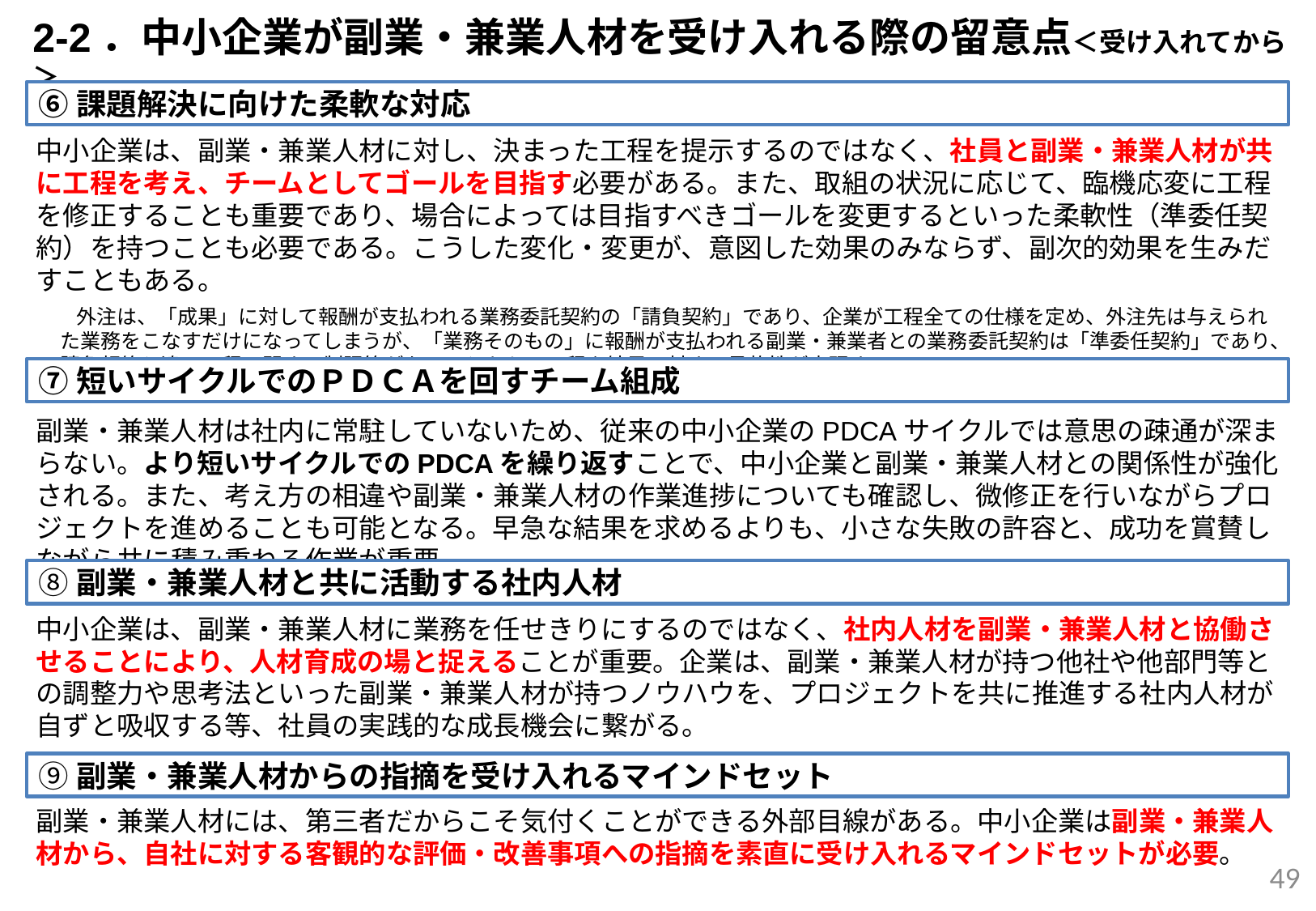

2-2．中小企業が副業・兼業人材を受け入れる際の留意点＜受け入れてから＞
⑥課題解決に向けた柔軟な対応
中小企業は、副業・兼業人材に対し、決まった工程を提示するのではなく、社員と副業・兼業人材が共に工程を考え、チームとしてゴールを目指す必要がある。また、取組の状況に応じて、臨機応変に工程を修正することも重要であり、場合によっては目指すべきゴールを変更するといった柔軟性（準委任契約）を持つことも必要である。こうした変化・変更が、意図した効果のみならず、副次的効果を生みだすこともある。

　　外注は、「成果」に対して報酬が支払われる業務委託契約の「請負契約」であり、企業が工程全ての仕様を定め、外注先は与えられた業務をこなすだけになってしまうが、「業務そのもの」に報酬が支払われる副業・兼業者との業務委託契約は「準委任契約」であり、請負契約と違い工程に関する制限等がないことから、工程や結果に対する柔軟性が実現する。

⑦短いサイクルでのＰＤＣＡを回すチーム組成
副業・兼業人材は社内に常駐していないため、従来の中小企業のPDCAサイクルでは意思の疎通が深まらない。より短いサイクルでのPDCAを繰り返すことで、中小企業と副業・兼業人材との関係性が強化される。また、考え方の相違や副業・兼業人材の作業進捗についても確認し、微修正を行いながらプロジェクトを進めることも可能となる。早急な結果を求めるよりも、小さな失敗の許容と、成功を賞賛しながら共に積み重ねる作業が重要。
⑧副業・兼業人材と共に活動する社内人材
中小企業は、副業・兼業人材に業務を任せきりにするのではなく、社内人材を副業・兼業人材と協働させることにより、人材育成の場と捉えることが重要。企業は、副業・兼業人材が持つ他社や他部門等との調整力や思考法といった副業・兼業人材が持つノウハウを、プロジェクトを共に推進する社内人材が自ずと吸収する等、社員の実践的な成長機会に繋がる。
⑨副業・兼業人材からの指摘を受け入れるマインドセット
副業・兼業人材には、第三者だからこそ気付くことができる外部目線がある。中小企業は副業・兼業人材から、自社に対する客観的な評価・改善事項への指摘を素直に受け入れるマインドセットが必要。
49